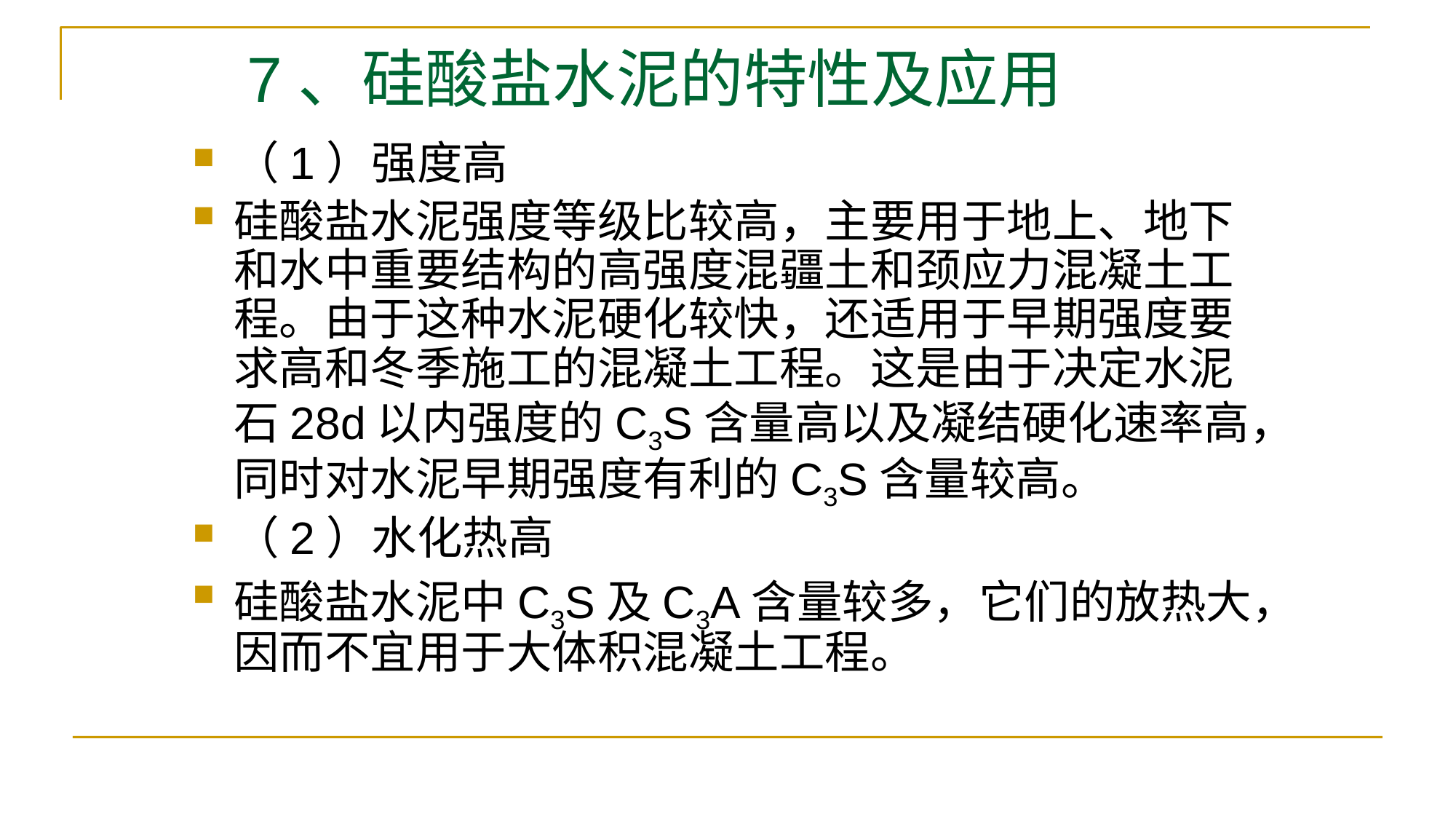

# 7、硅酸盐水泥的特性及应用
（1）强度高
硅酸盐水泥强度等级比较高，主要用于地上、地下和水中重要结构的高强度混疆土和颈应力混凝土工程。由于这种水泥硬化较快，还适用于早期强度要求高和冬季施工的混凝土工程。这是由于决定水泥石28d以内强度的C3S含量高以及凝结硬化速率高，同时对水泥早期强度有利的C3S含量较高。
（2）水化热高
硅酸盐水泥中C3S及C3A含量较多，它们的放热大，因而不宜用于大体积混凝土工程。